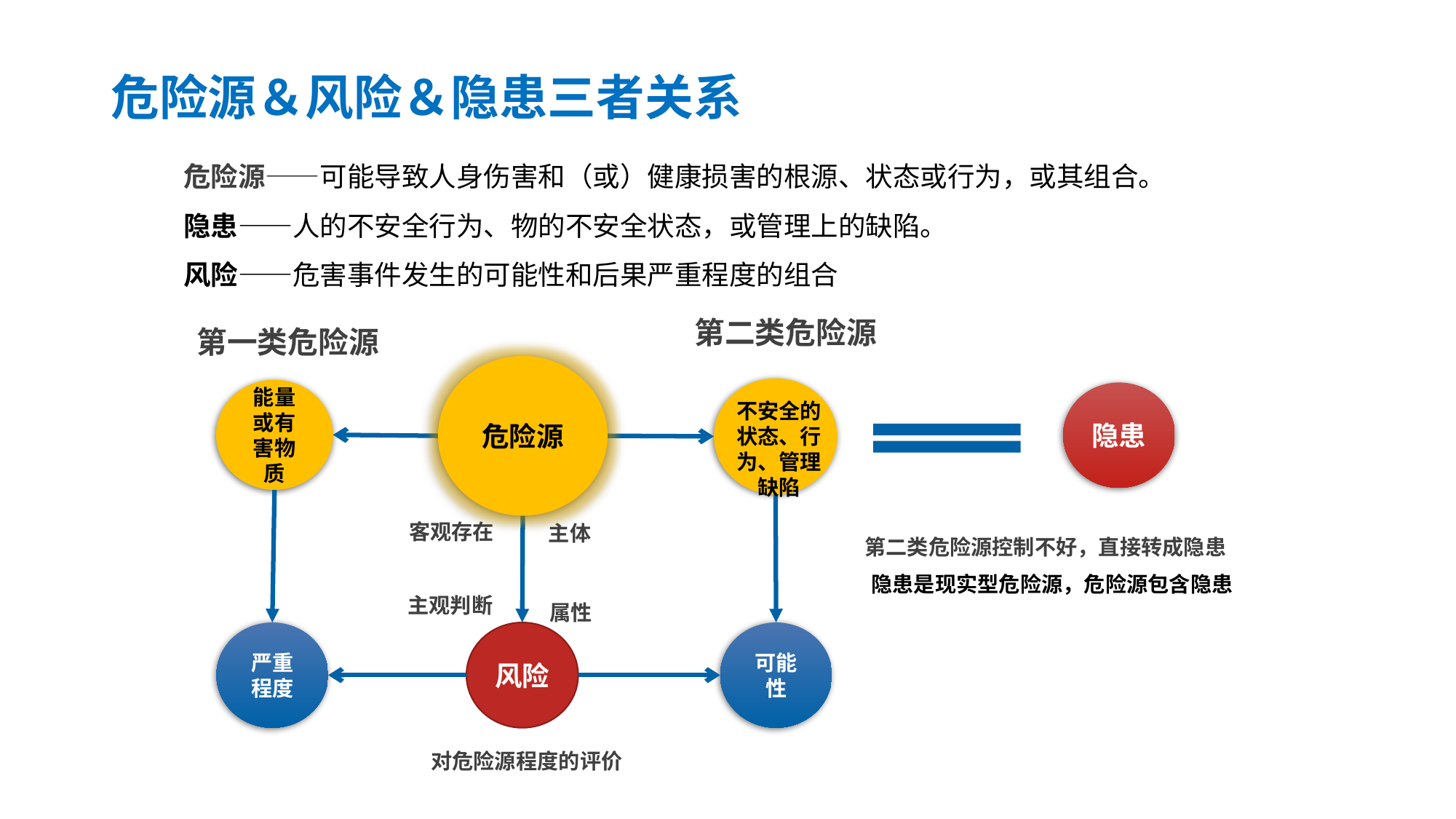

危险源＆风险＆隐患三者关系
危险源——可能导致人身伤害和（或）健康损害的根源、状态或行为，或其组合。
隐患——人的不安全行为、物的不安全状态，或管理上的缺陷。
风险——危害事件发生的可能性和后果严重程度的组合
第二类危险源
第一类危险源

危险源

能量或有害物质
隐患
不安全的状态、行为、管理缺陷

客观存在
主体
第二类危险源控制不好，直接转成隐患
隐患是现实型危险源，危险源包含隐患
主观判断
属性
严重程度
风险
可能性
对危险源程度的评价